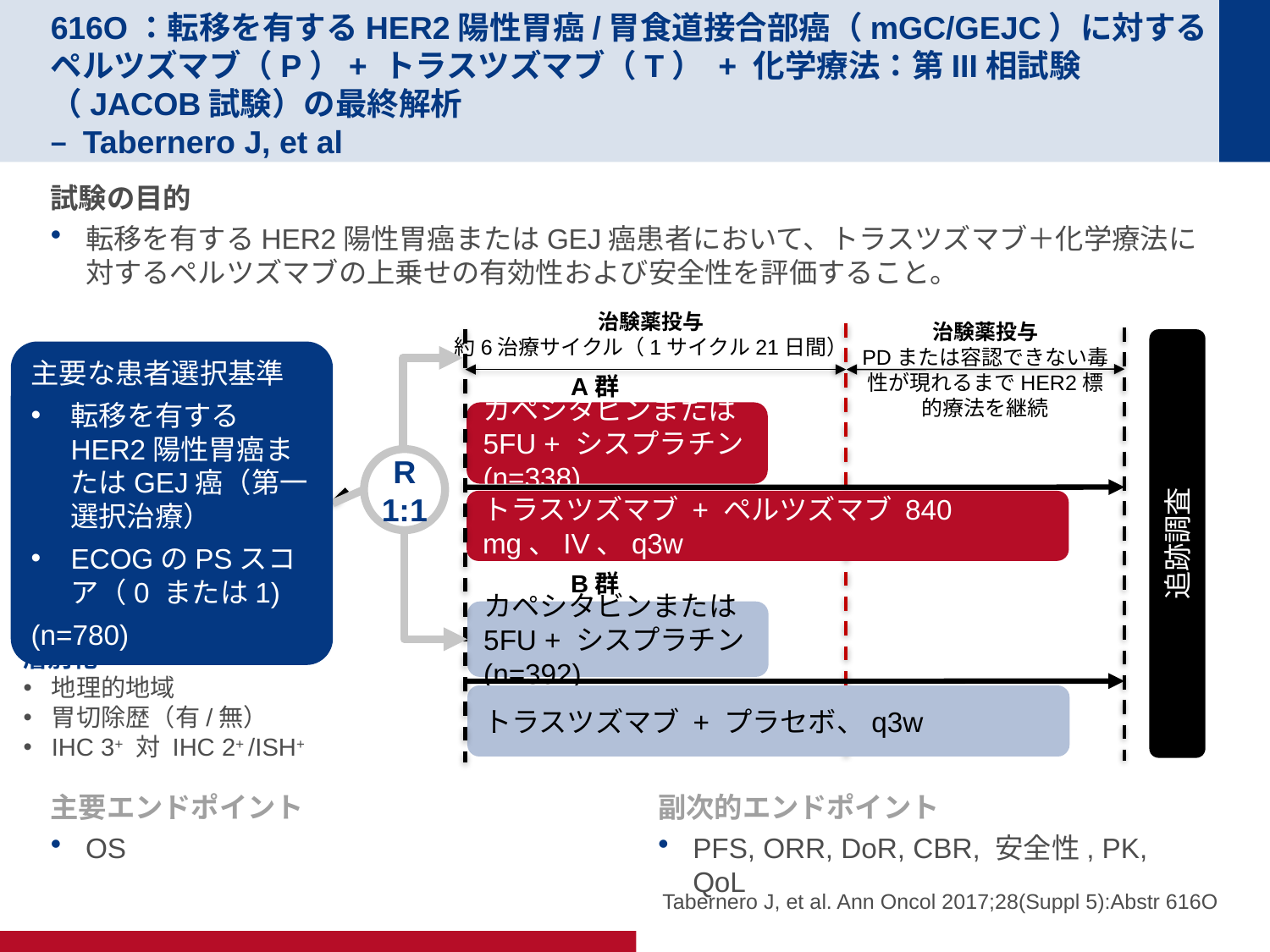

# 616O：転移を有するHER2陽性胃癌/胃食道接合部癌（mGC/GEJC）に対するペルツズマブ（P）+ トラスツズマブ（T） + 化学療法：第III相試験（JACOB試験）の最終解析 – Tabernero J, et al
試験の目的
転移を有するHER2陽性胃癌またはGEJ癌患者において、トラスツズマブ＋化学療法に対するペルツズマブの上乗せの有効性および安全性を評価すること。
治験薬投与
約6治療サイクル（1サイクル21日間）
治験薬投与
PDまたは容認できない毒性が現れるまでHER2標的療法を継続

主要な患者選択基準
転移を有するHER2陽性胃癌またはGEJ癌（第一選択治療）
ECOGのPSスコア（0 または1)
(n=780)
A群
カペシタビンまたは5FU + シスプラチン (n=338)
R
1:1
トラスツズマブ + ペルツズマブ 840 mg、IV、q3w
追跡調査
B群
カペシタビンまたは5FU + シスプラチン (n=392)
層別化
地理的地域
胃切除歴（有/無）
IHC 3+ 対 IHC 2+ /ISH+
トラスツズマブ + プラセボ、q3w
主要エンドポイント
OS

副次的エンドポイント
PFS, ORR, DoR, CBR, 安全性, PK, QoL
Tabernero J, et al. Ann Oncol 2017;28(Suppl 5):Abstr 616O